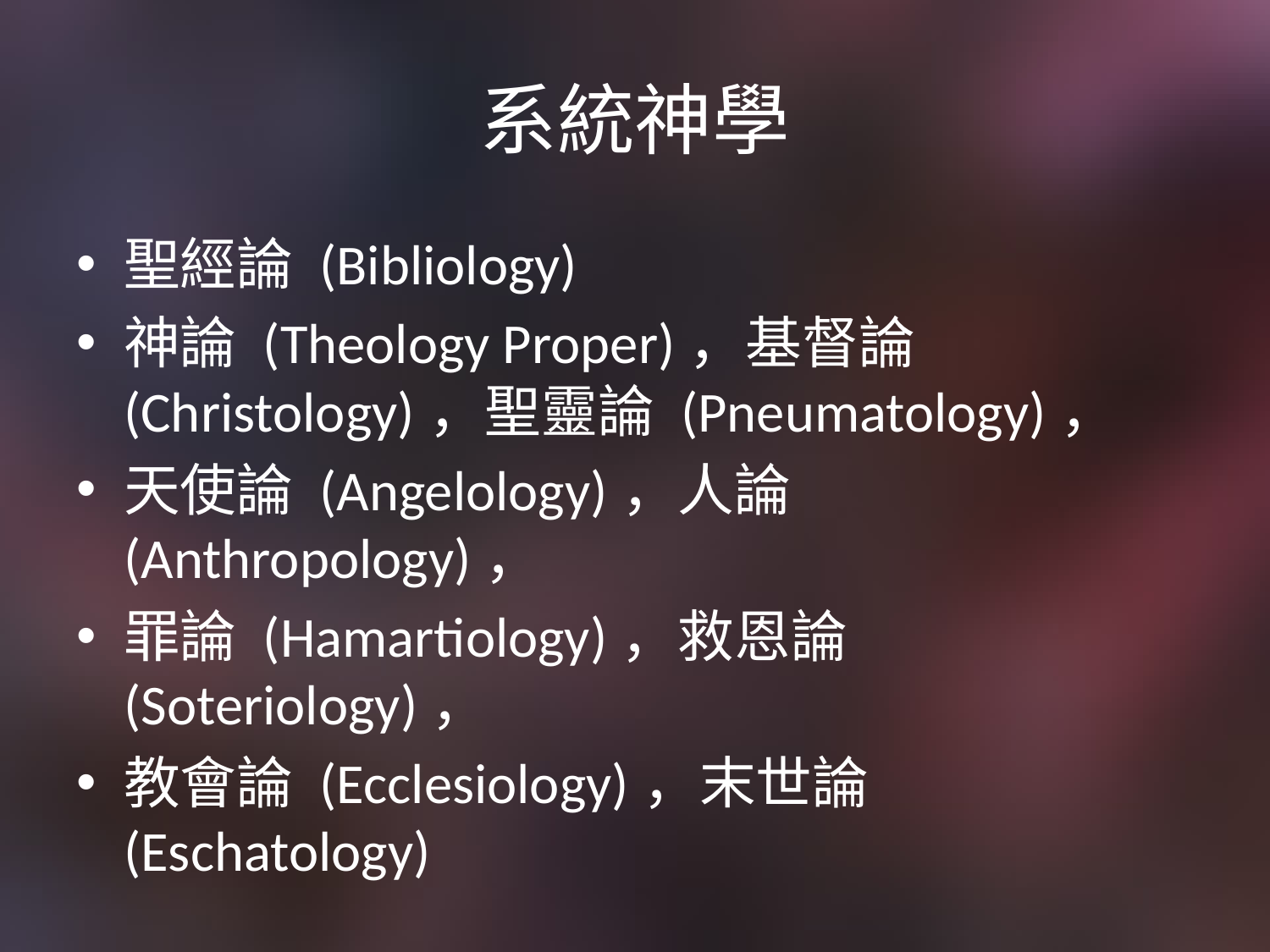

# 系統神學
聖經論 (Bibliology)
神論 (Theology Proper)，基督論 (Christology)，聖靈論 (Pneumatology)，
天使論 (Angelology)，人論 (Anthropology)，
罪論 (Hamartiology)，救恩論 (Soteriology)，
教會論 (Ecclesiology)，末世論 (Eschatology)